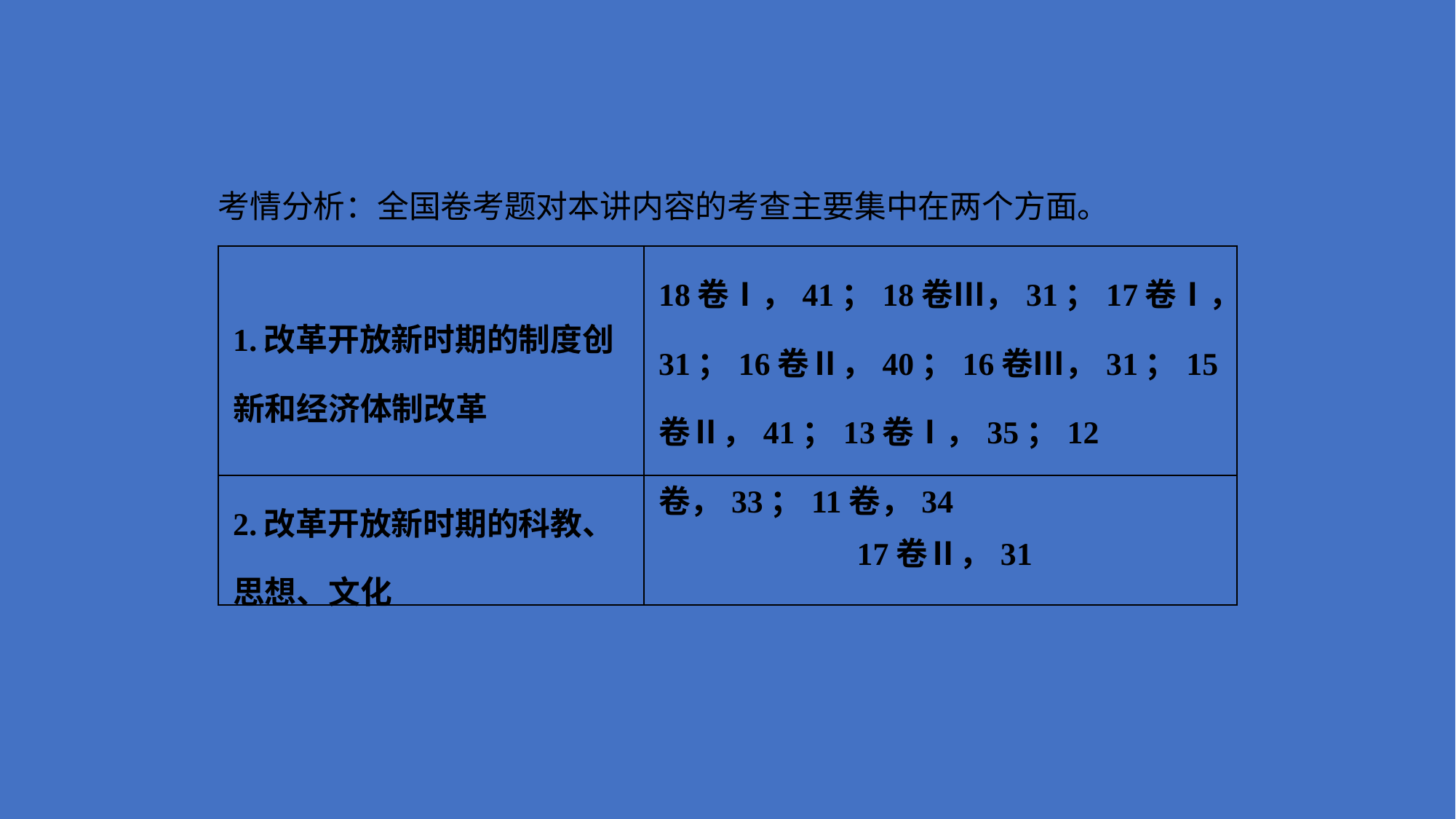

考情分析：全国卷考题对本讲内容的考查主要集中在两个方面。
| 1.改革开放新时期的制度创新和经济体制改革 | 18卷Ⅰ，41；18卷Ⅲ，31；17卷Ⅰ，31；16卷Ⅱ，40；16卷Ⅲ，31；15卷Ⅱ，41；13卷Ⅰ，35；12卷，33；11卷，34 |
| --- | --- |
| 2.改革开放新时期的科教、思想、文化 | 17卷Ⅱ，31 |